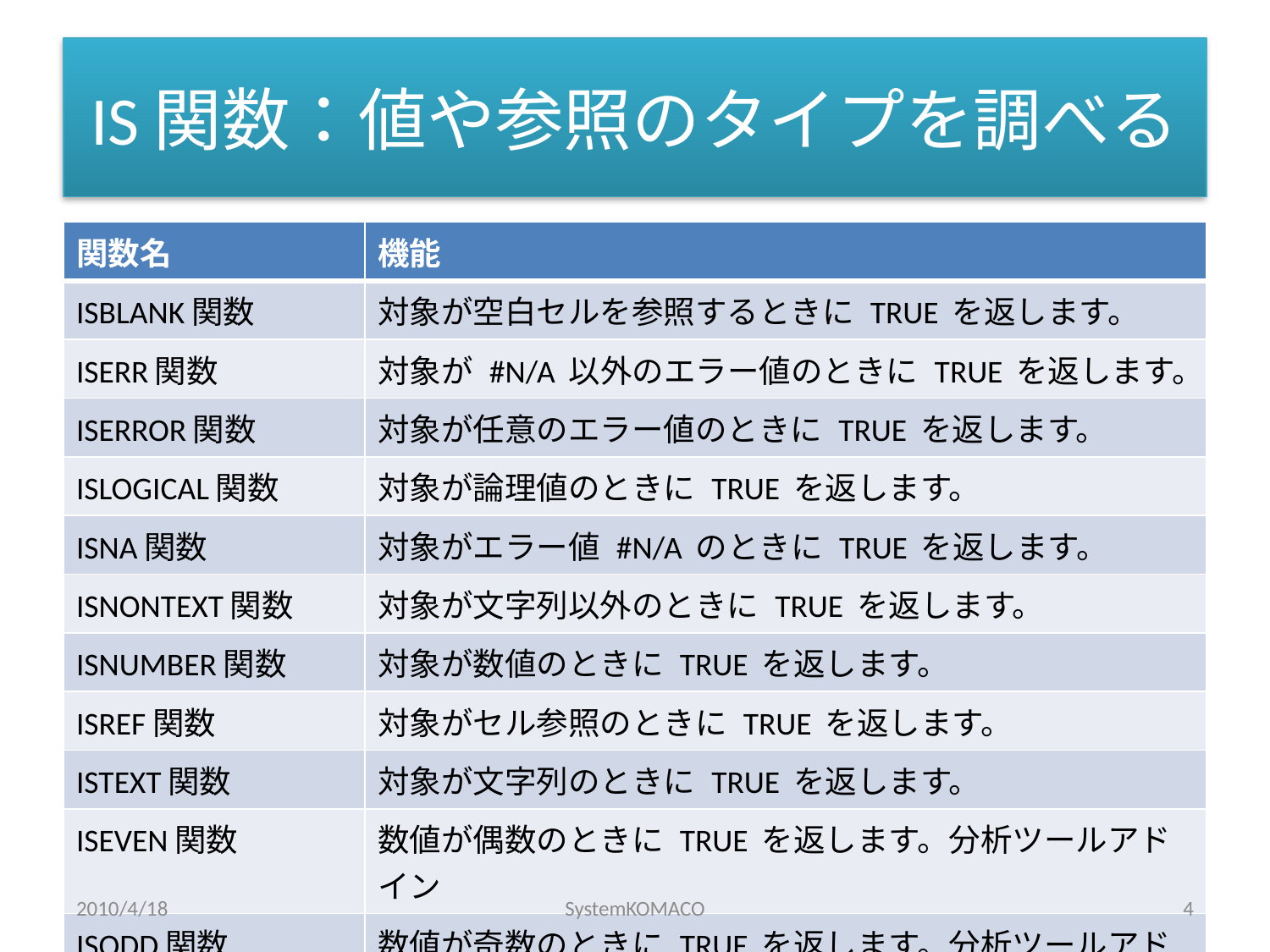

# IS関数：値や参照のタイプを調べる
| 関数名 | 機能 |
| --- | --- |
| ISBLANK関数 | 対象が空白セルを参照するときに TRUE を返します。 |
| ISERR関数 | 対象が #N/A 以外のエラー値のときに TRUE を返します。 |
| ISERROR関数 | 対象が任意のエラー値のときに TRUE を返します。 |
| ISLOGICAL関数 | 対象が論理値のときに TRUE を返します。 |
| ISNA関数 | 対象がエラー値 #N/A のときに TRUE を返します。 |
| ISNONTEXT関数 | 対象が文字列以外のときに TRUE を返します。 |
| ISNUMBER関数 | 対象が数値のときに TRUE を返します。 |
| ISREF関数 | 対象がセル参照のときに TRUE を返します。 |
| ISTEXT関数 | 対象が文字列のときに TRUE を返します。 |
| ISEVEN関数 | 数値が偶数のときに TRUE を返します。分析ツールアドイン |
| ISODD関数 | 数値が奇数のときに TRUE を返します。分析ツールアドイン |
2010/4/18
SystemKOMACO
4